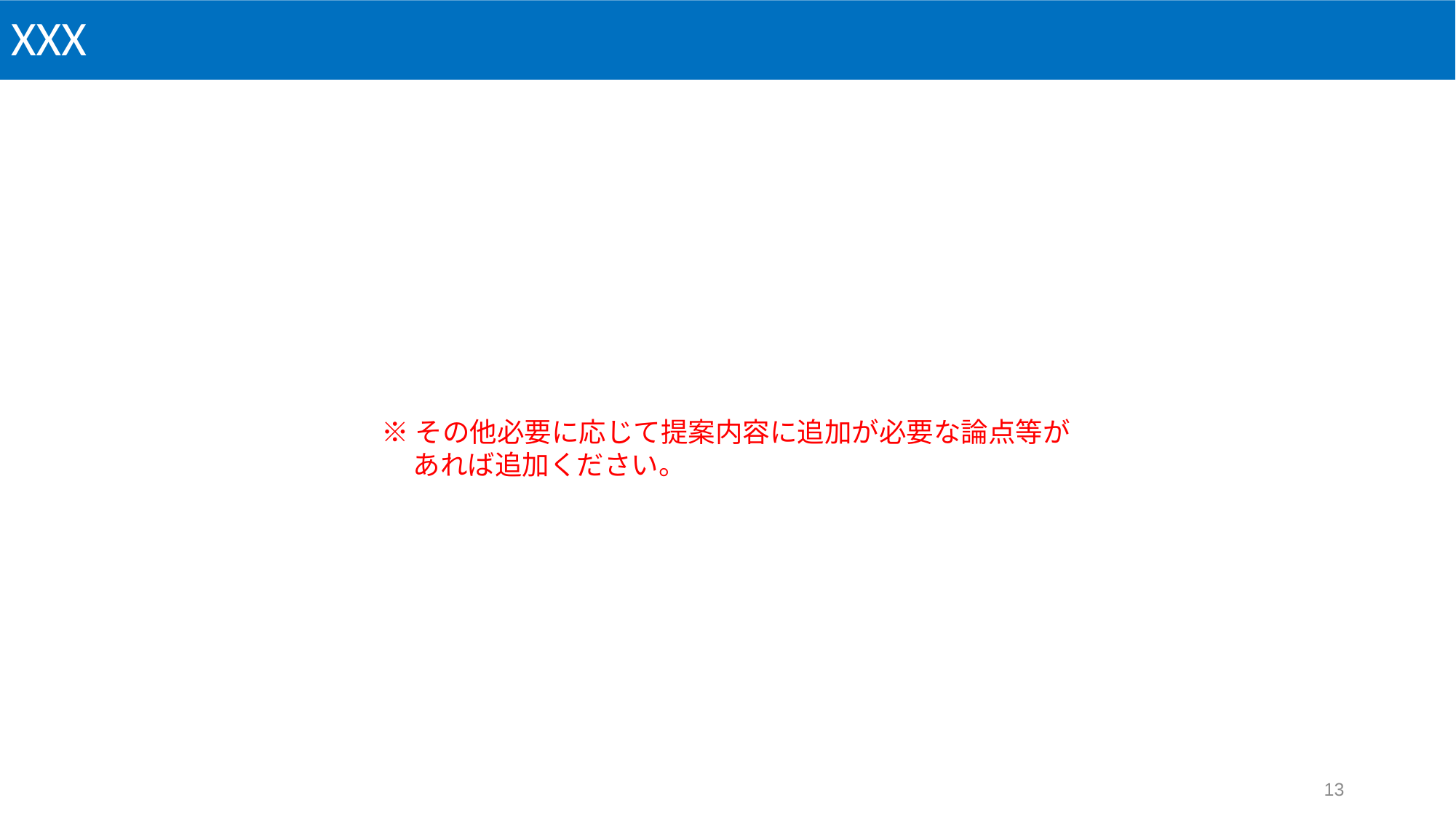

XXX
※その他必要に応じて提案内容に追加が必要な論点等があれば追加ください。
13